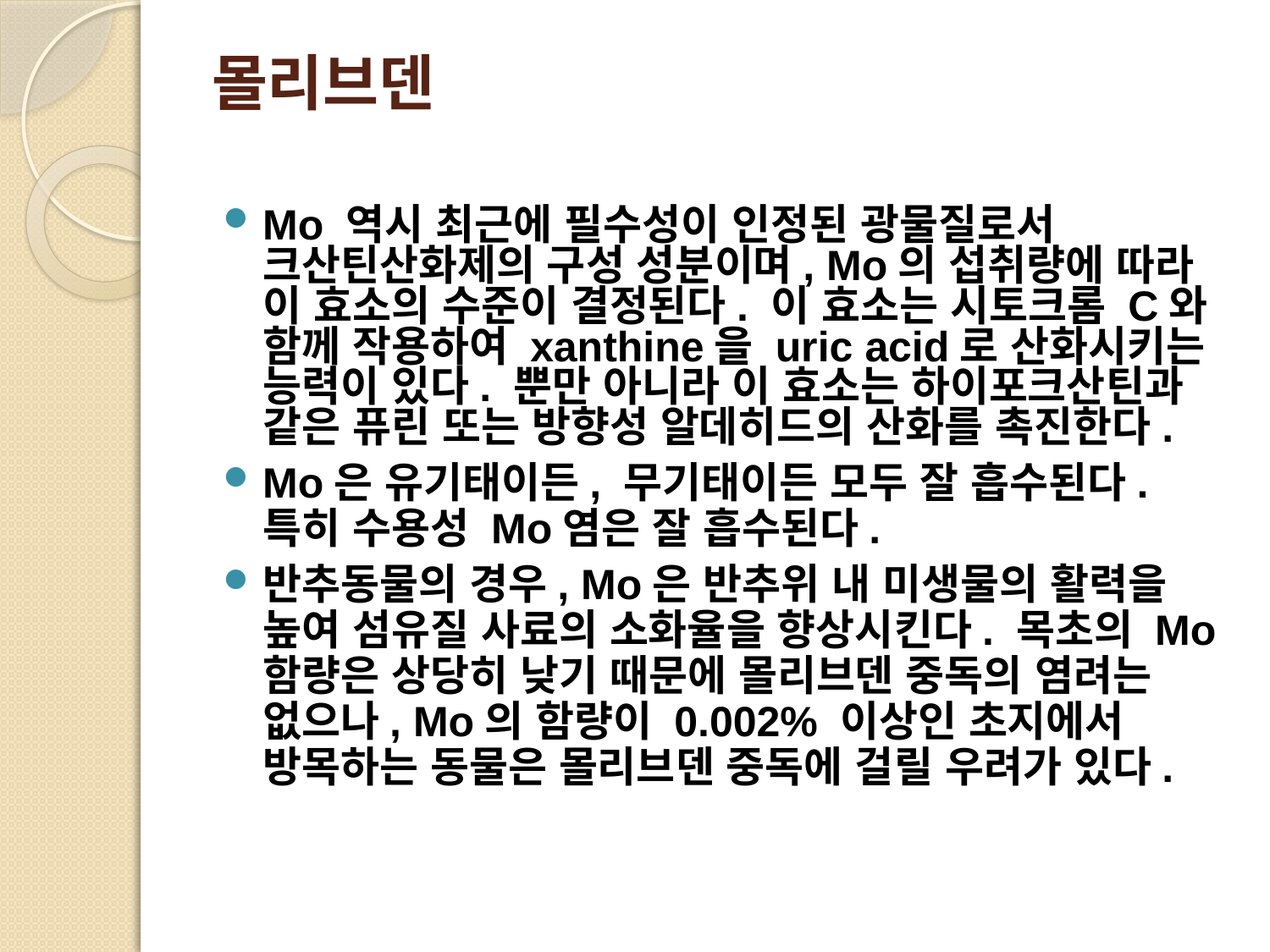

# 몰리브덴
Mo 역시 최근에 필수성이 인정된 광물질로서 크산틴산화제의 구성 성분이며, Mo의 섭취량에 따라 이 효소의 수준이 결정된다. 이 효소는 시토크롬 C와 함께 작용하여 xanthine을 uric acid로 산화시키는 능력이 있다. 뿐만 아니라 이 효소는 하이포크산틴과 같은 퓨린 또는 방향성 알데히드의 산화를 촉진한다.
Mo은 유기태이든, 무기태이든 모두 잘 흡수된다. 특히 수용성 Mo염은 잘 흡수된다.
반추동물의 경우, Mo은 반추위 내 미생물의 활력을 높여 섬유질 사료의 소화율을 향상시킨다. 목초의 Mo 함량은 상당히 낮기 때문에 몰리브덴 중독의 염려는 없으나, Mo의 함량이 0.002% 이상인 초지에서 방목하는 동물은 몰리브덴 중독에 걸릴 우려가 있다.